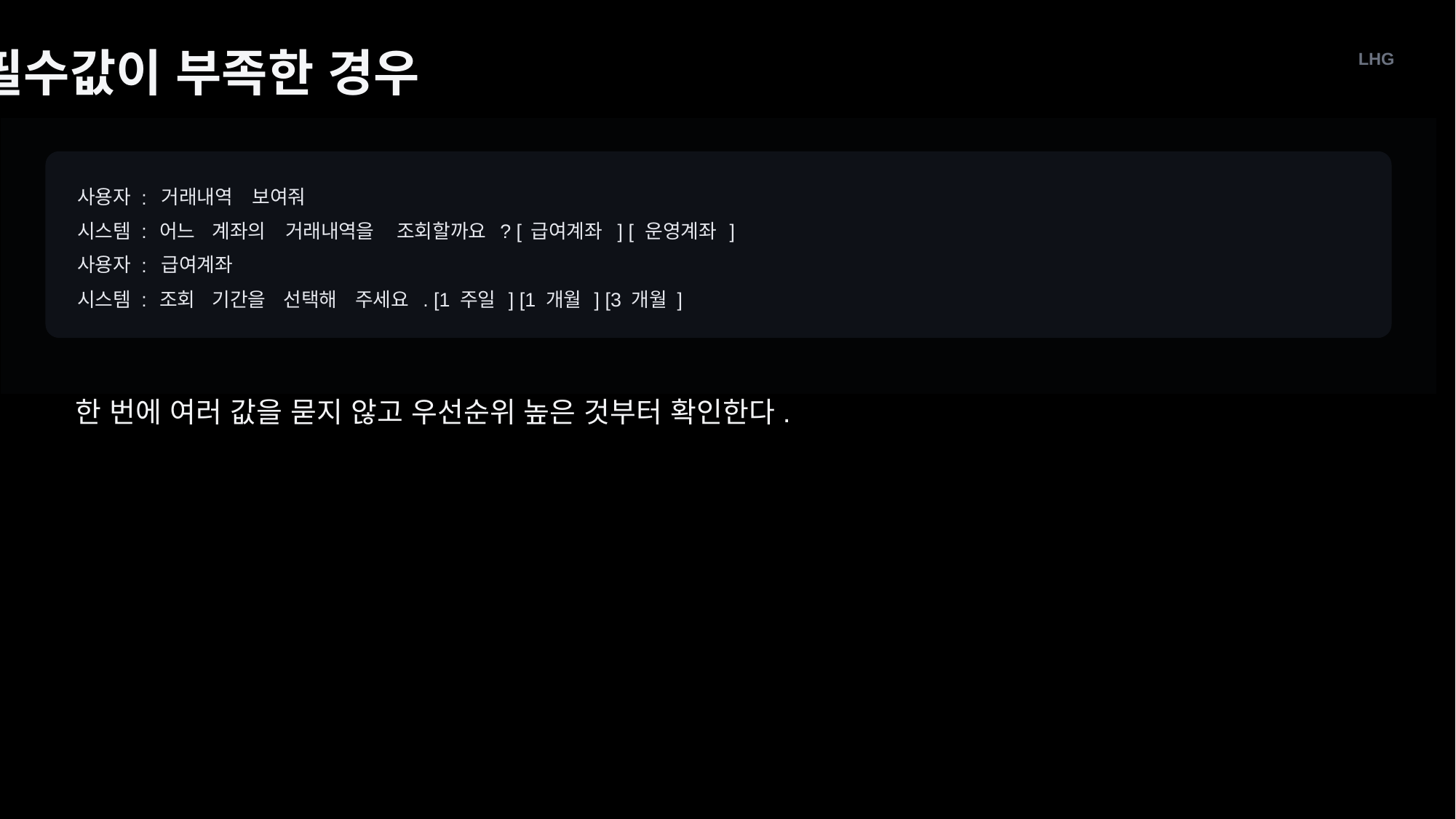

필수값이 부족한 경우
LHG

사용자
거래내역
보여줘
:

시스템
어느
계좌의
거래내역을
조회할까요
급여계좌
운영계좌
:

? [
] [
]
사용자
급여계좌
:
시스템
조회
기간을
선택해
주세요
주일
개월
개월
:

. [1
] [1
] [3
]
한 번에 여러 값을 묻지 않고 우선순위 높은 것부터 확인한다.